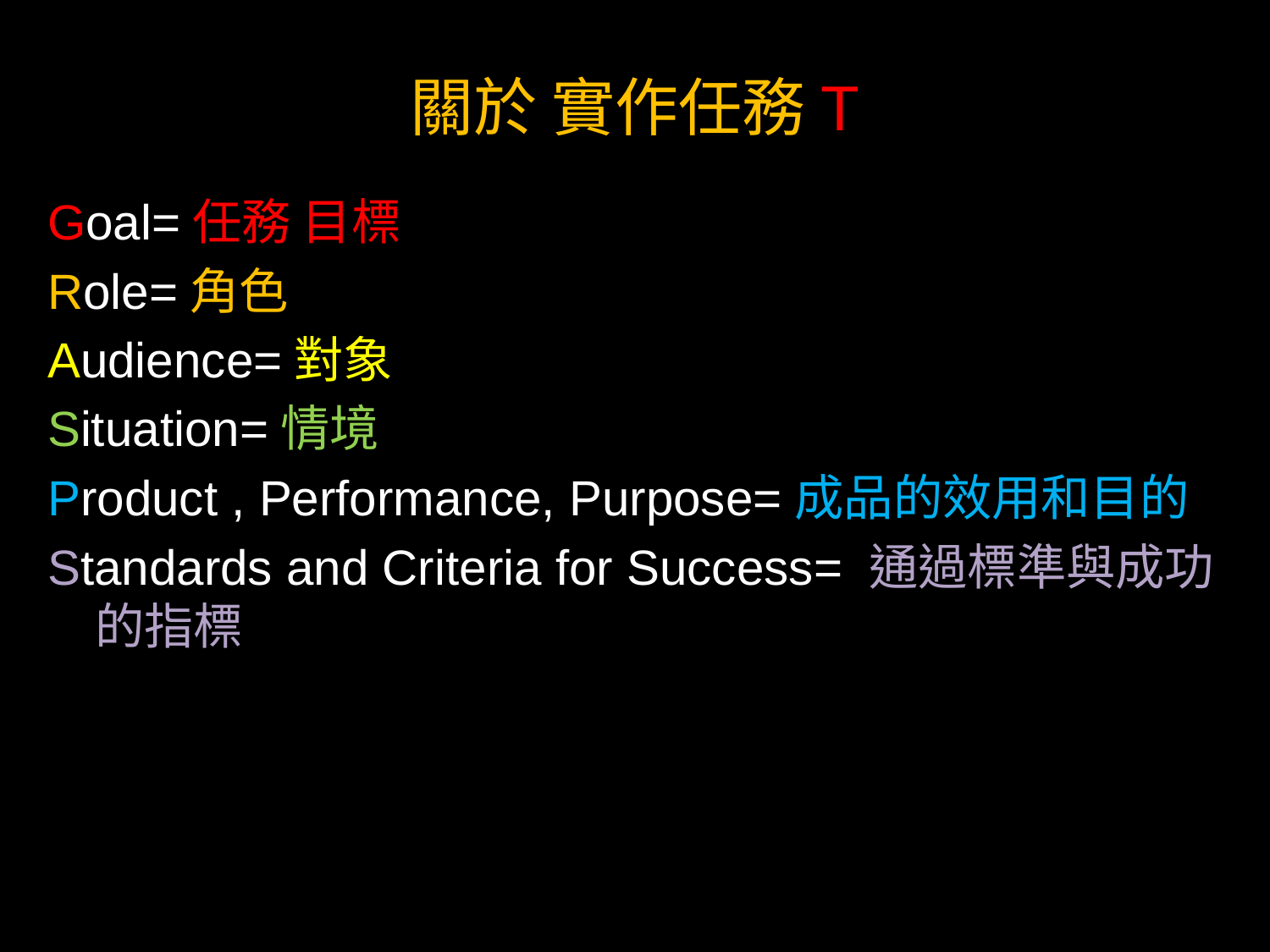

# 關於 實作任務T
Goal=任務 目標
Role=角色
Audience=對象
Situation=情境
Product , Performance, Purpose=成品的效用和目的
Standards and Criteria for Success= 通過標準與成功的指標